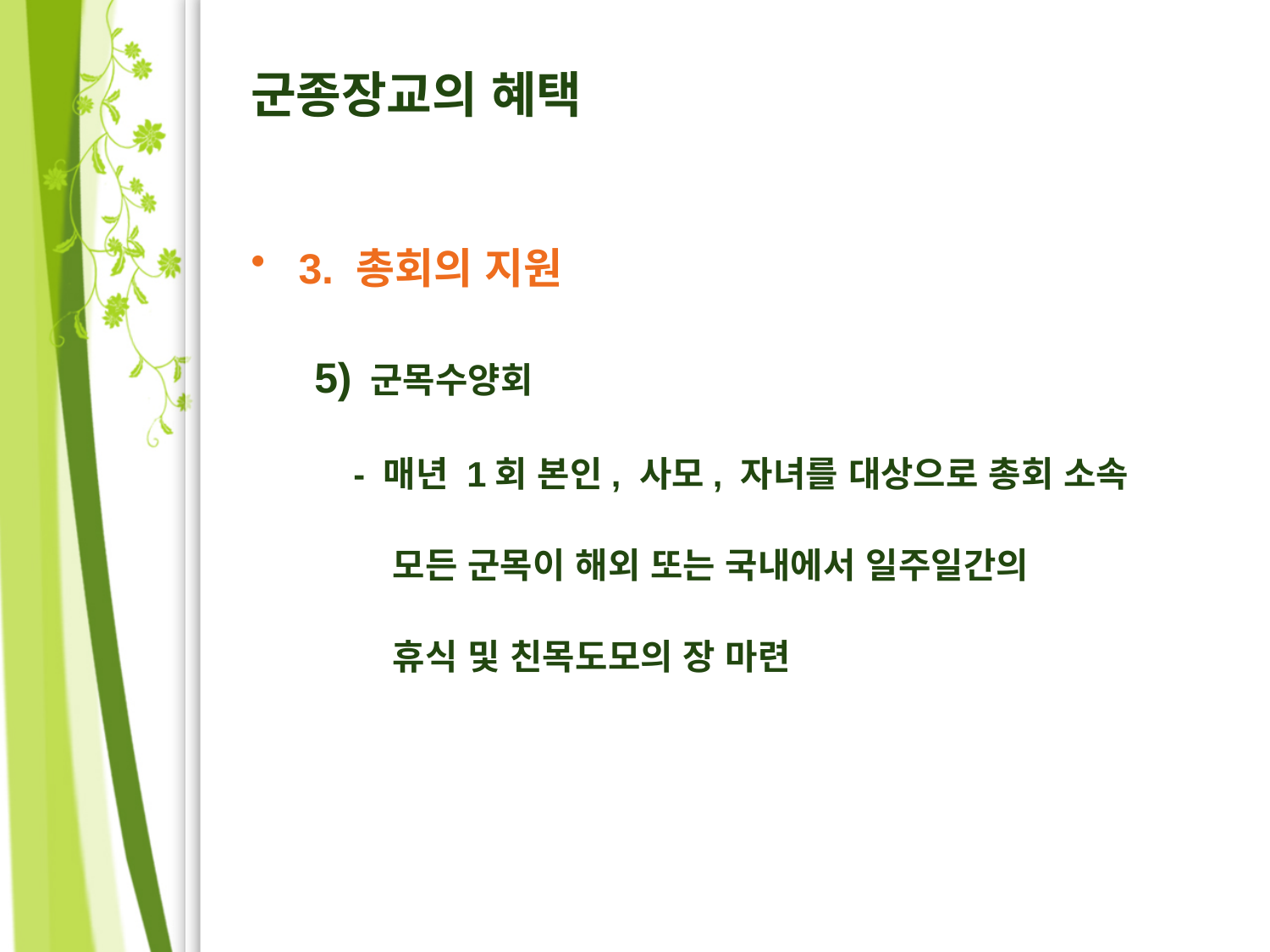

# 군종장교의 혜택
3. 총회의 지원
5) 군목수양회
    - 매년 1회 본인, 사모, 자녀를 대상으로 총회 소속
       모든 군목이 해외 또는 국내에서 일주일간의
       휴식 및 친목도모의 장 마련